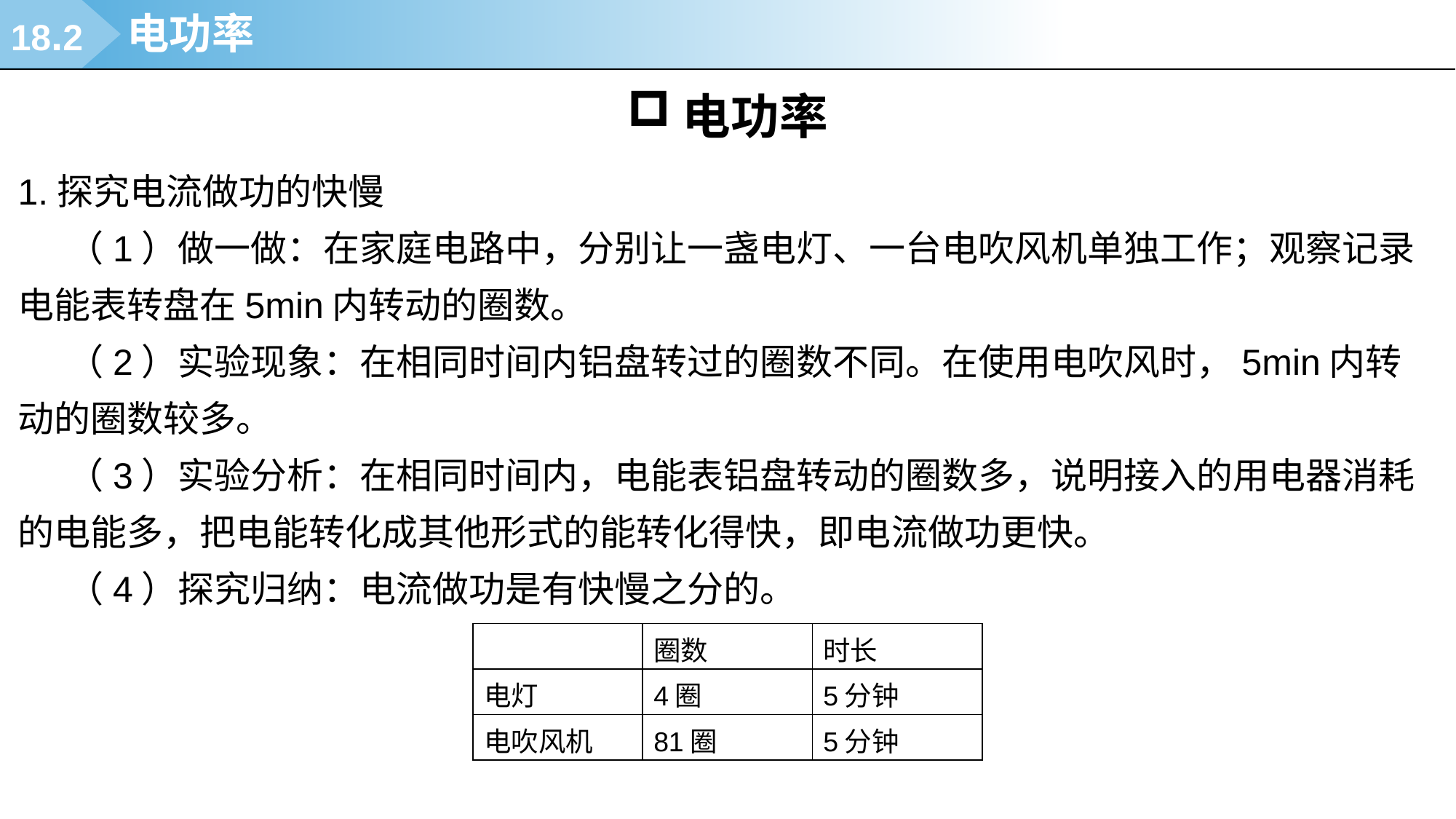

18.2
电功率
电功率
1.探究电流做功的快慢
     （1）做一做：在家庭电路中，分别让一盏电灯、一台电吹风机单独工作；观察记录电能表转盘在5min内转动的圈数。
     （2）实验现象：在相同时间内铝盘转过的圈数不同。在使用电吹风时，5min内转动的圈数较多。
     （3）实验分析：在相同时间内，电能表铝盘转动的圈数多，说明接入的用电器消耗的电能多，把电能转化成其他形式的能转化得快，即电流做功更快。
     （4）探究归纳：电流做功是有快慢之分的。
|  | 圈数 | 时长 |
| --- | --- | --- |
| 电灯 | 4圈 | 5分钟 |
| 电吹风机 | 81圈 | 5分钟 |